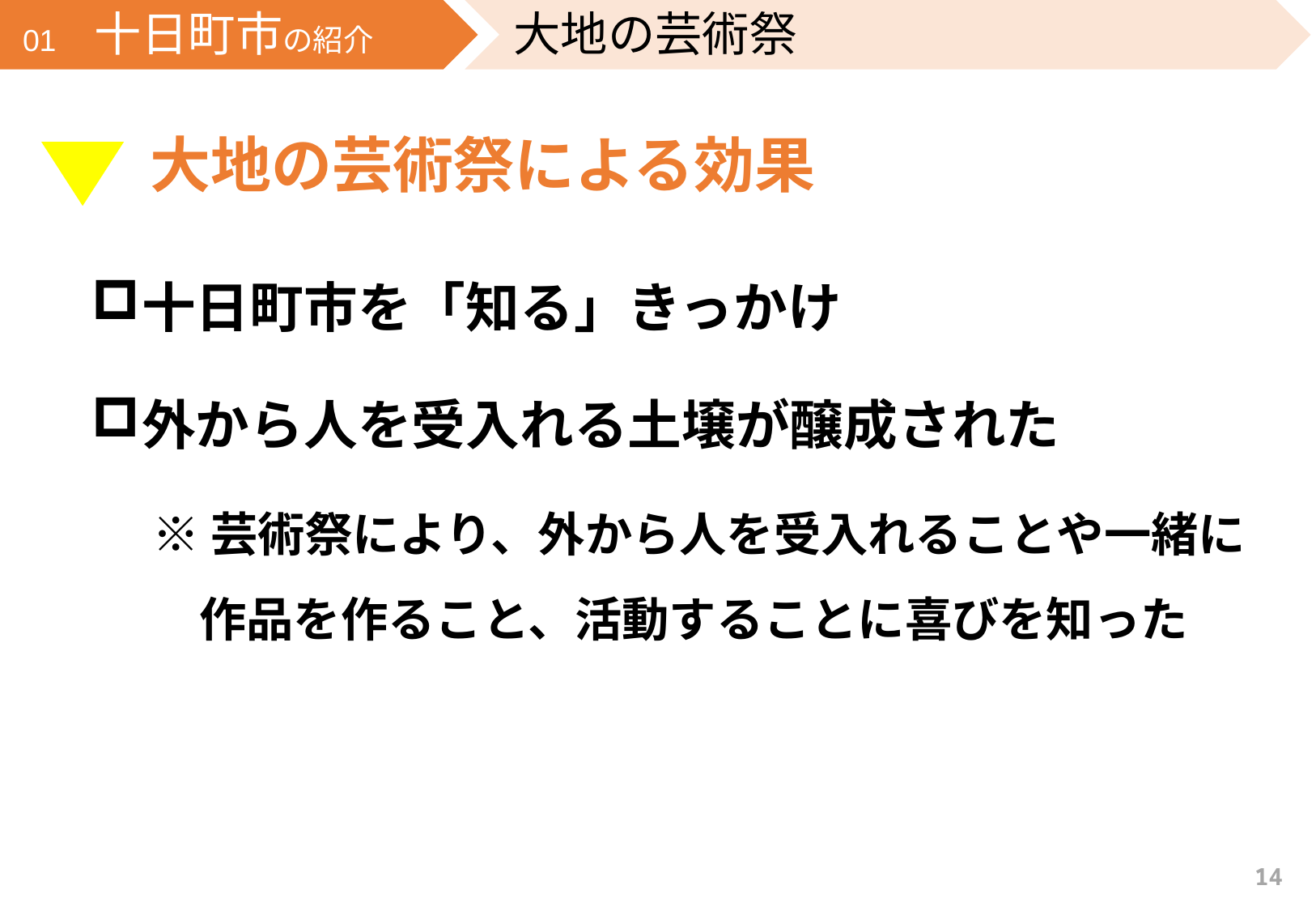

01　十日町市の紹介
大地の芸術祭
大地の芸術祭による効果

十日町市を「知る」きっかけ
外から人を受入れる土壌が醸成された
※芸術祭により、外から人を受入れることや一緒に
　作品を作ること、活動することに喜びを知った
14
草間彌生「花咲ける妻有」Photo by Nakamura Osamu